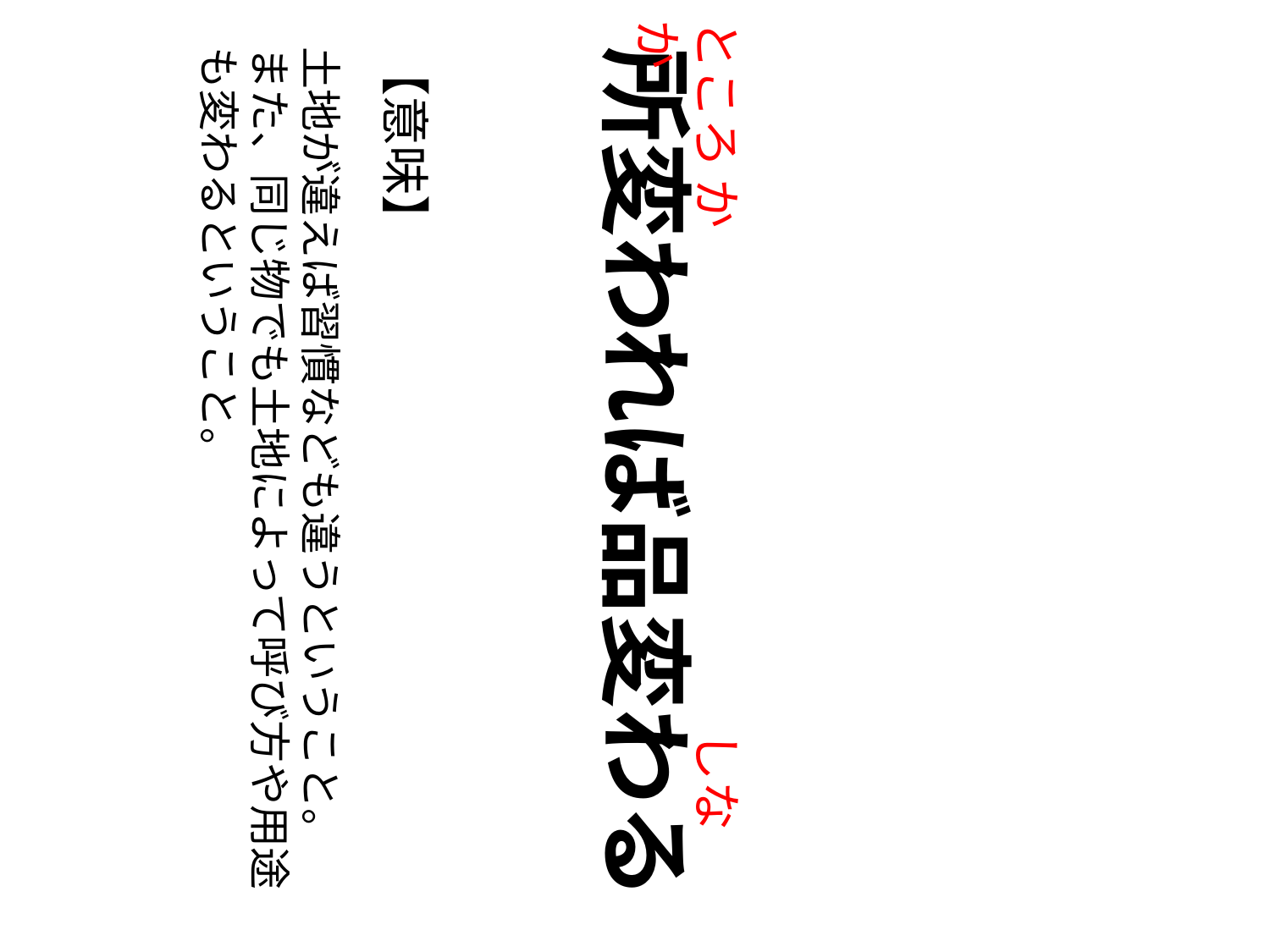

ところ か　　　　　　　　　　 しな　か
【意味】

土地が違えば習慣なども違うということ。
また、同じ物でも土地によって呼び方や用途も変わるということ。
所変われば品変わる